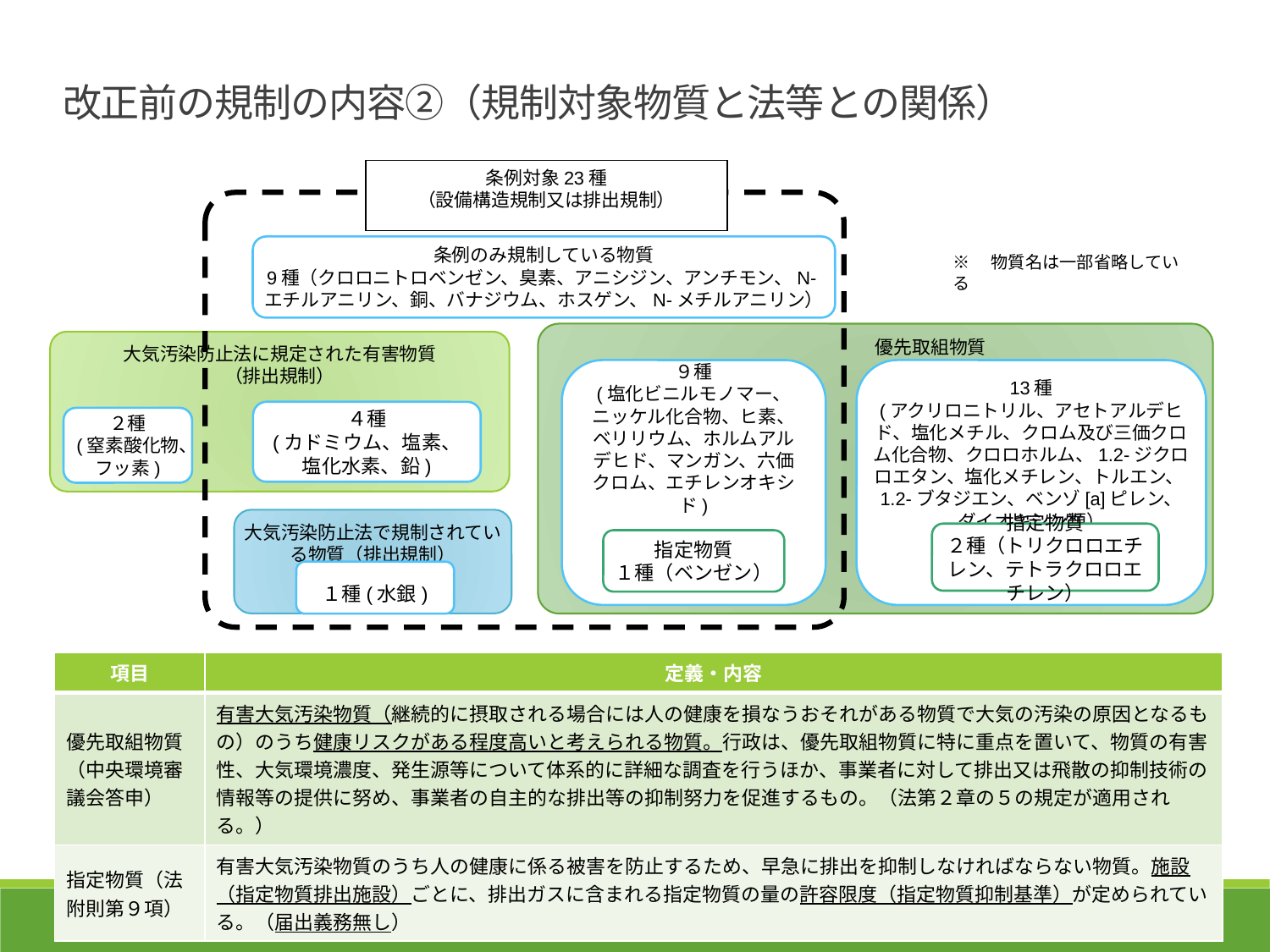

改正前の規制の内容②（規制対象物質と法等との関係）

条例対象23種
（設備構造規制又は排出規制）

条例のみ規制している物質
9種（クロロニトロベンゼン、臭素、アニシジン、アンチモン、N-エチルアニリン、銅、バナジウム、ホスゲン、N-メチルアニリン）
　　　　　　優先取組物質
大気汚染防止法に規定された有害物質
（排出規制）
13種
(アクリロニトリル、アセトアルデヒド、塩化メチル、クロム及び三価クロム化合物、クロロホルム、1.2-ジクロロエタン、塩化メチレン、トルエン、1.2-ブタジエン、ベンゾ[a]ピレン、ダイオキシン類）

９種
(塩化ビニルモノマー、ニッケル化合物、ヒ素、ベリリウム、ホルムアルデヒド、マンガン、六価クロム、エチレンオキシド)

２種
(窒素酸化物、フッ素)
※　物質名は一部省略している
４種
(カドミウム、塩素、
塩化水素、鉛)
大気汚染防止法で規制されている物質（排出規制）

指定物質
２種（トリクロロエチレン、テトラクロロエチレン）
指定物質
１種（ベンゼン）
１種(水銀)
| 項目 | 定義・内容 |
| --- | --- |
| 優先取組物質（中央環境審議会答申） | 有害大気汚染物質（継続的に摂取される場合には人の健康を損なうおそれがある物質で大気の汚染の原因となるもの）のうち健康リスクがある程度高いと考えられる物質。行政は、優先取組物質に特に重点を置いて、物質の有害性、大気環境濃度、発生源等について体系的に詳細な調査を行うほか、事業者に対して排出又は飛散の抑制技術の情報等の提供に努め、事業者の自主的な排出等の抑制努力を促進するもの。（法第２章の５の規定が適用される。） |
| 指定物質（法附則第９項） | 有害大気汚染物質のうち人の健康に係る被害を防止するため、早急に排出を抑制しなければならない物質。施設（指定物質排出施設）ごとに、排出ガスに含まれる指定物質の量の許容限度（指定物質抑制基準）が定められている。（届出義務無し） |
11